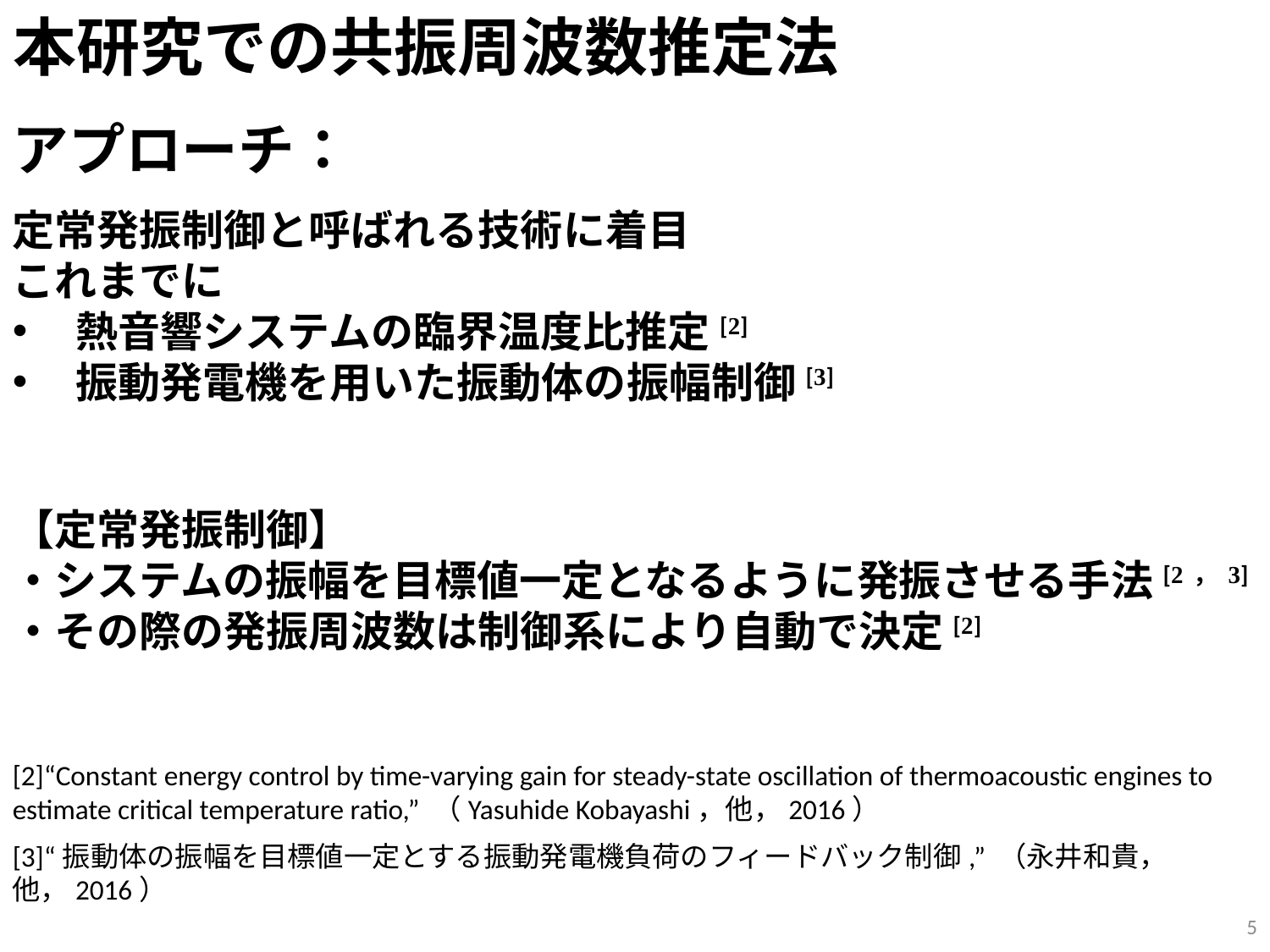

# 本研究での共振周波数推定法
アプローチ：
定常発振制御と呼ばれる技術に着目
これまでに
熱音響システムの臨界温度比推定[2]
振動発電機を用いた振動体の振幅制御[3]

【定常発振制御】
・システムの振幅を目標値一定となるように発振させる手法[2，3]
・その際の発振周波数は制御系により自動で決定[2]
[2]“Constant energy control by time-varying gain for steady-state oscillation of thermoacoustic engines to estimate critical temperature ratio,” （Yasuhide Kobayashi，他，2016）
[3]“振動体の振幅を目標値一定とする振動発電機負荷のフィードバック制御,” （永井和貴，他，2016）
5